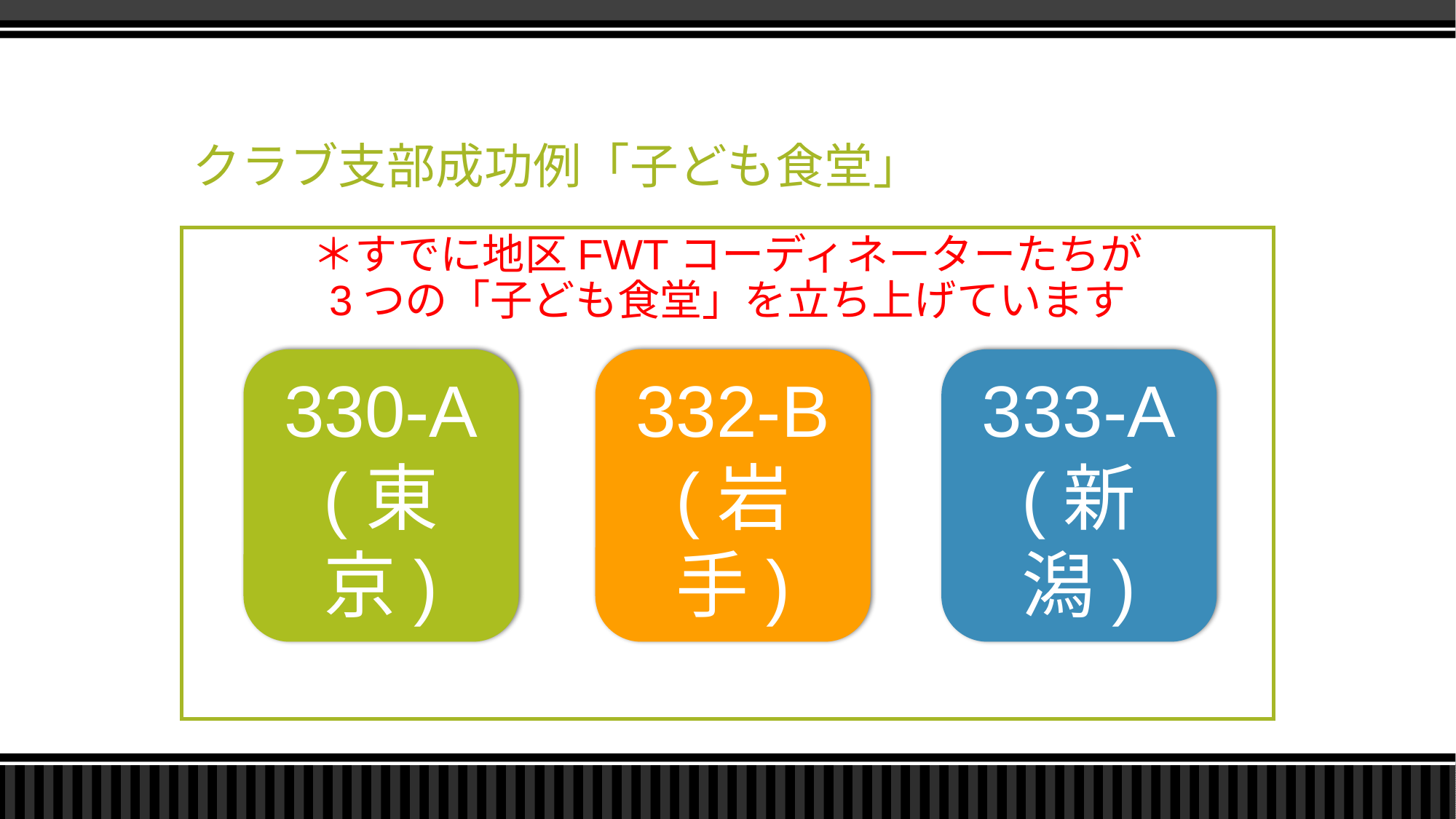

# クラブ支部成功例「子ども食堂」
＊すでに地区FWTコーディネーターたちが
3つの「子ども食堂」を立ち上げています
330-A
(東京)
332-B
(岩手)
333-A
(新潟)